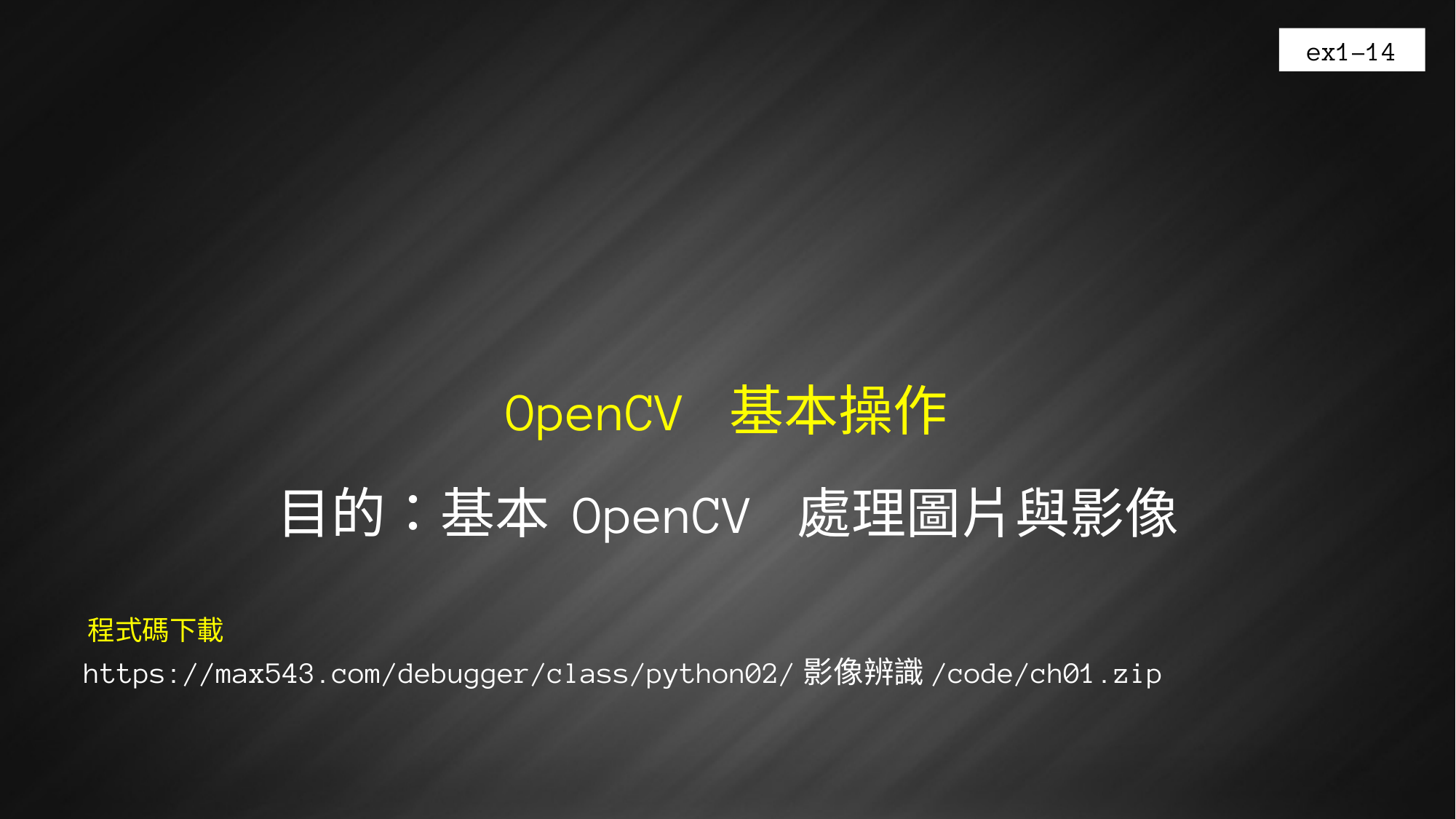

ex1-14
OpenCV 基本操作
目的：基本 OpenCV 處理圖片與影像
程式碼下載
https://max543.com/debugger/class/python02/影像辨識/code/ch01.zip